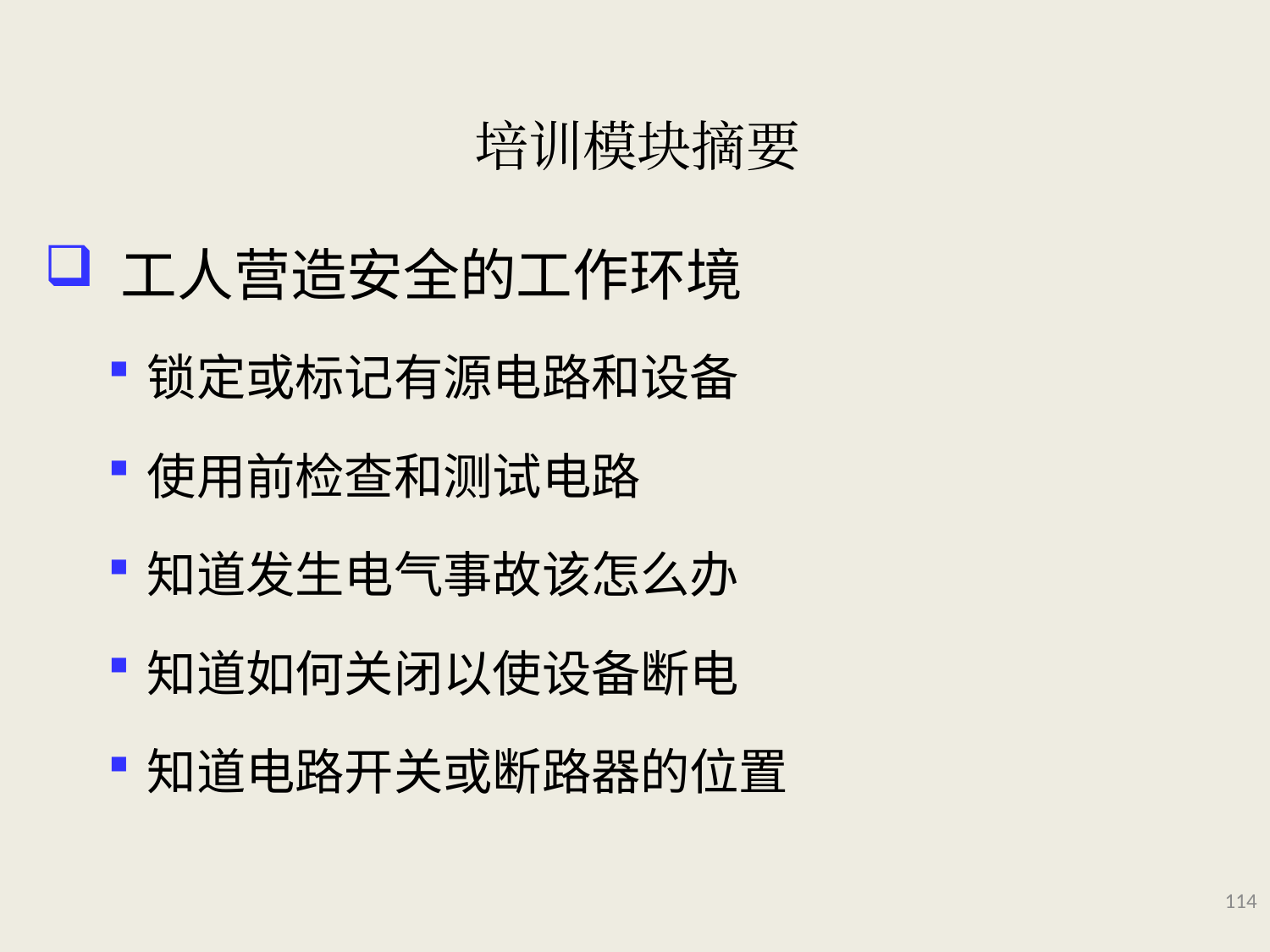

# 培训模块摘要
 工人营造安全的工作环境
锁定或标记有源电路和设备
使用前检查和测试电路
知道发生电气事故该怎么办
知道如何关闭以使设备断电
知道电路开关或断路器的位置

114